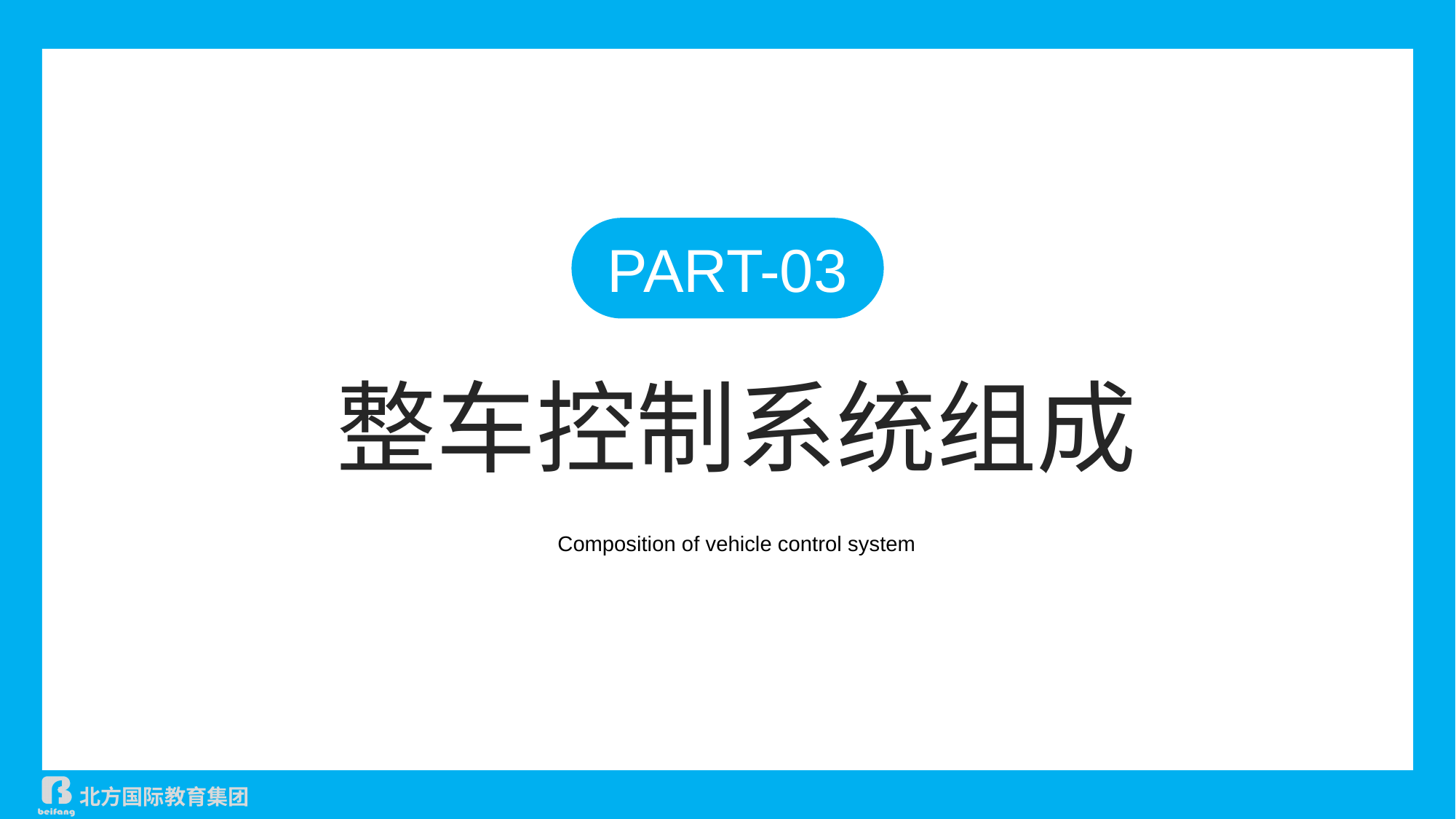

PART-03
整车控制系统组成
Composition of vehicle control system